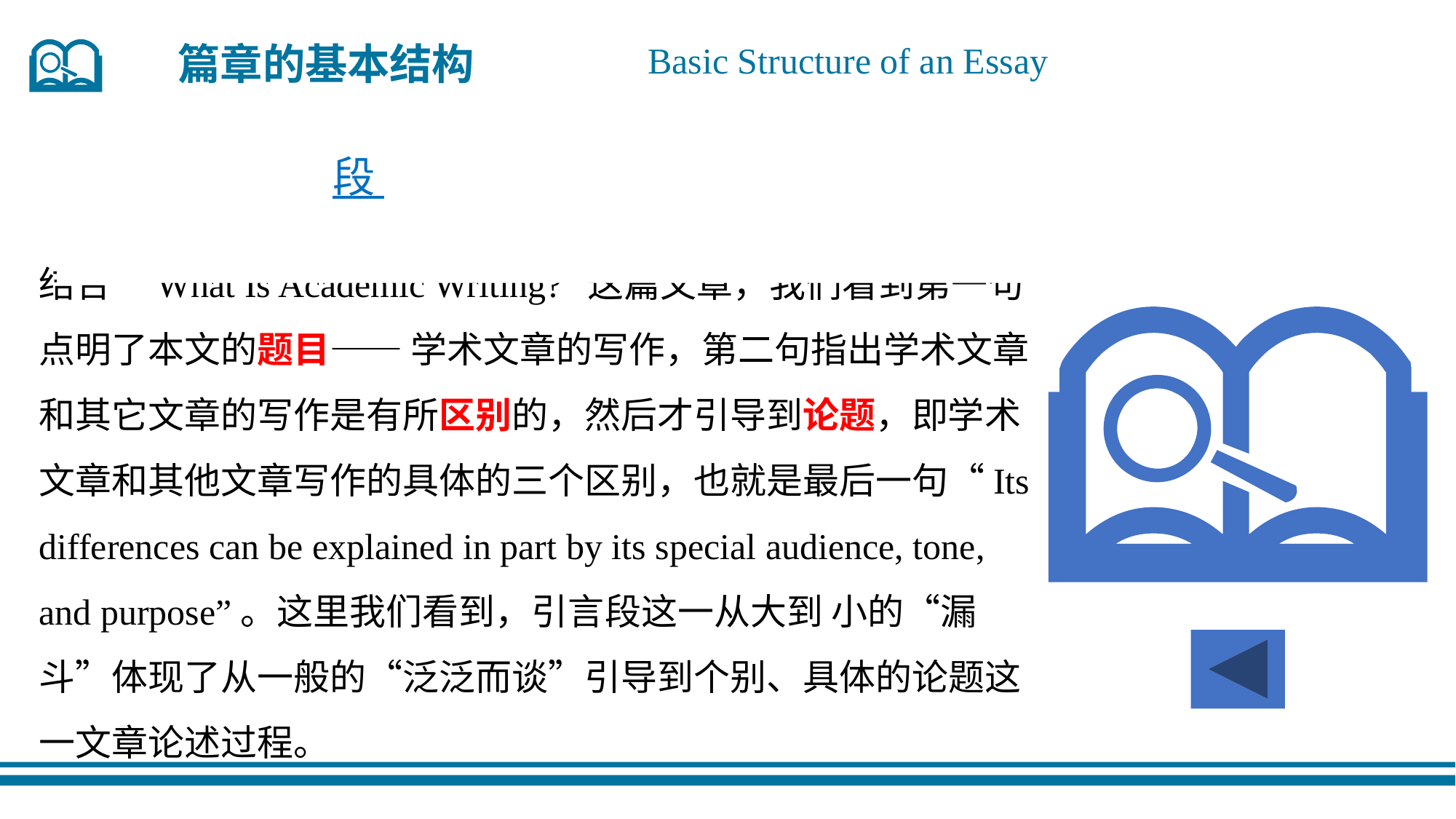

篇章的基本结构
Basic Structure of an Essay

1.1引言或引言段 Introduction or Introductory Paragraph
结合“What Is Academic Writing?”这篇文章，我们看到第一句点明了本文的题目—— 学术文章的写作，第二句指出学术文章和其它文章的写作是有所区别的，然后才引导到论题，即学术文章和其他文章写作的具体的三个区别，也就是最后一句“Its differences can be explained in part by its special audience, tone, and purpose”。这里我们看到，引言段这一从大到 小的“漏斗”体现了从一般的“泛泛而谈”引导到个别、具体的论题这一文章论述过程。